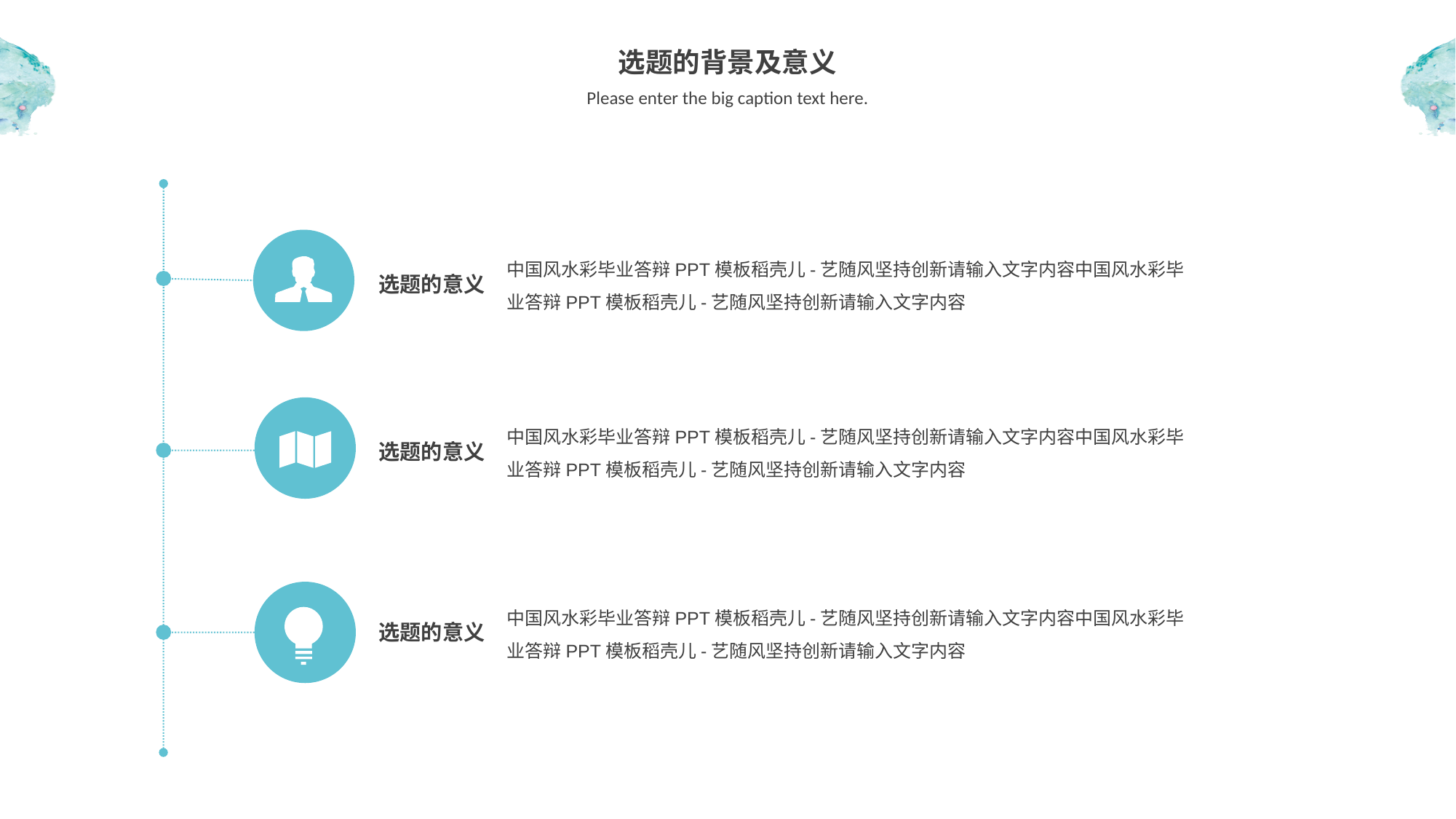

选题的背景及意义
Please enter the big caption text here.

中国风水彩毕业答辩PPT模板稻壳儿-艺随风坚持创新请输入文字内容中国风水彩毕业答辩PPT模板稻壳儿-艺随风坚持创新请输入文字内容

选题的意义

中国风水彩毕业答辩PPT模板稻壳儿-艺随风坚持创新请输入文字内容中国风水彩毕业答辩PPT模板稻壳儿-艺随风坚持创新请输入文字内容

选题的意义

中国风水彩毕业答辩PPT模板稻壳儿-艺随风坚持创新请输入文字内容中国风水彩毕业答辩PPT模板稻壳儿-艺随风坚持创新请输入文字内容

选题的意义